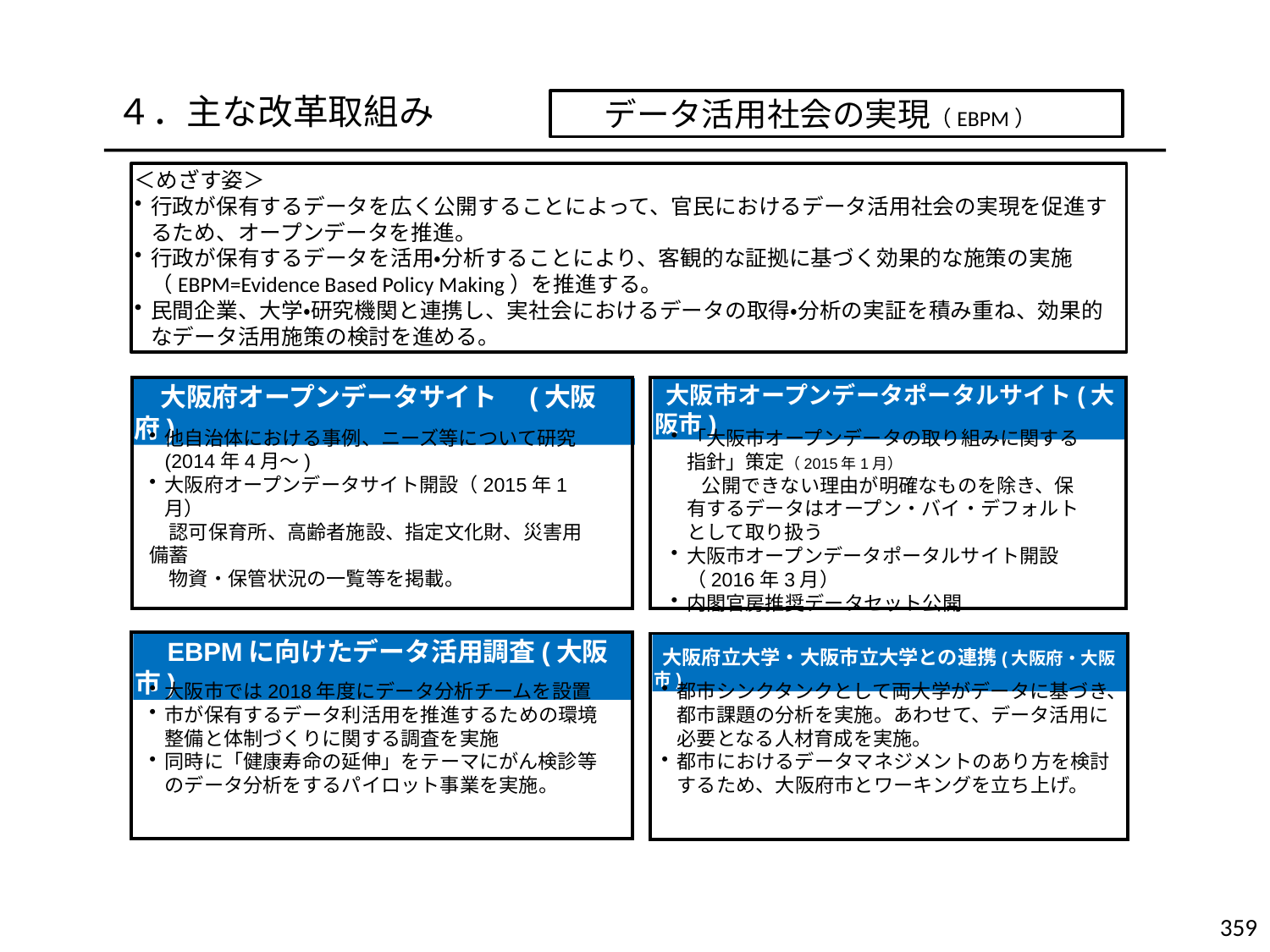

データ活用社会の実現（EBPM）
４．主な改革取組み

＜めざす姿＞
行政が保有するデータを広く公開することによって、官民におけるデータ活用社会の実現を促進するため、オープンデータを推進。
行政が保有するデータを活用・分析することにより、客観的な証拠に基づく効果的な施策の実施（EBPM=Evidence Based Policy Making）を推進する。
民間企業、大学・研究機関と連携し、実社会におけるデータの取得・分析の実証を積み重ね、効果的なデータ活用施策の検討を進める。

 大阪市オープンデータポータルサイト(大阪市)
　大阪府オープンデータサイト　(大阪府)
他自治体における事例、ニーズ等について研究(2014年4月～)
大阪府オープンデータサイト開設（2015年1月）
　認可保育所、高齢者施設、指定文化財、災害用備蓄
　物資・保管状況の一覧等を掲載。

「大阪市オープンデータの取り組みに関する指針」策定（2015年1月）
　公開できない理由が明確なものを除き、保有するデータはオープン・バイ・デフォルトとして取り扱う
大阪市オープンデータポータルサイト開設（2016年3月）
内閣官房推奨データセット公開

 大阪府立大学・大阪市立大学との連携(大阪府・大阪市)
　EBPMに向けたデータ活用調査(大阪市)

大阪市では2018年度にデータ分析チームを設置
市が保有するデータ利活用を推進するための環境整備と体制づくりに関する調査を実施
同時に「健康寿命の延伸」をテーマにがん検診等のデータ分析をするパイロット事業を実施。
都市シンクタンクとして両大学がデータに基づき、都市課題の分析を実施。あわせて、データ活用に必要となる人材育成を実施。
都市におけるデータマネジメントのあり方を検討するため、大阪府市とワーキングを立ち上げ。
359